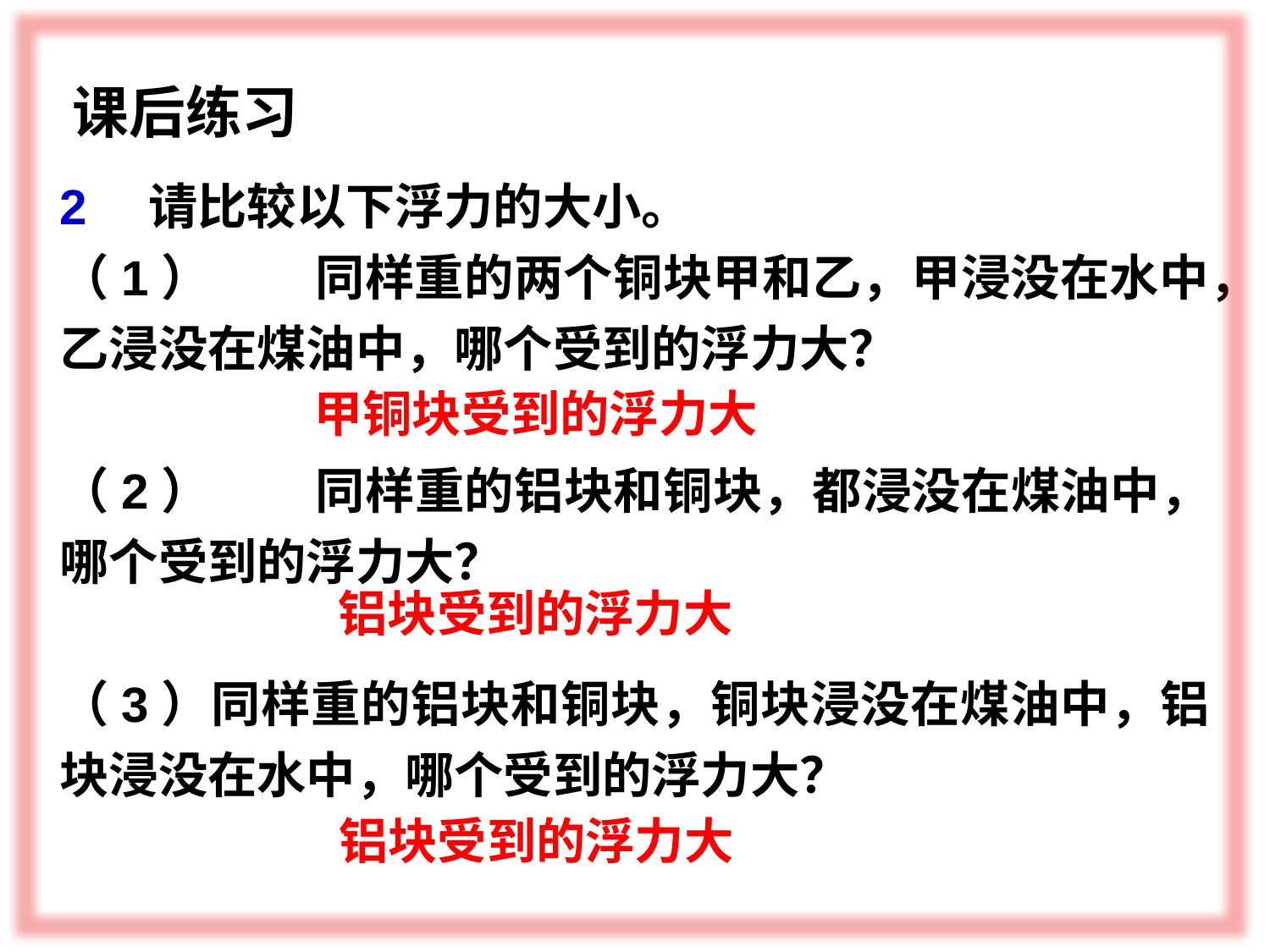

课后练习
2　请比较以下浮力的大小。
（1）	同样重的两个铜块甲和乙，甲浸没在水中，乙浸没在煤油中，哪个受到的浮力大？

（2）	同样重的铝块和铜块，都浸没在煤油中，哪个受到的浮力大？

（3）同样重的铝块和铜块，铜块浸没在煤油中，铝块浸没在水中，哪个受到的浮力大？
甲铜块受到的浮力大
铝块受到的浮力大
铝块受到的浮力大